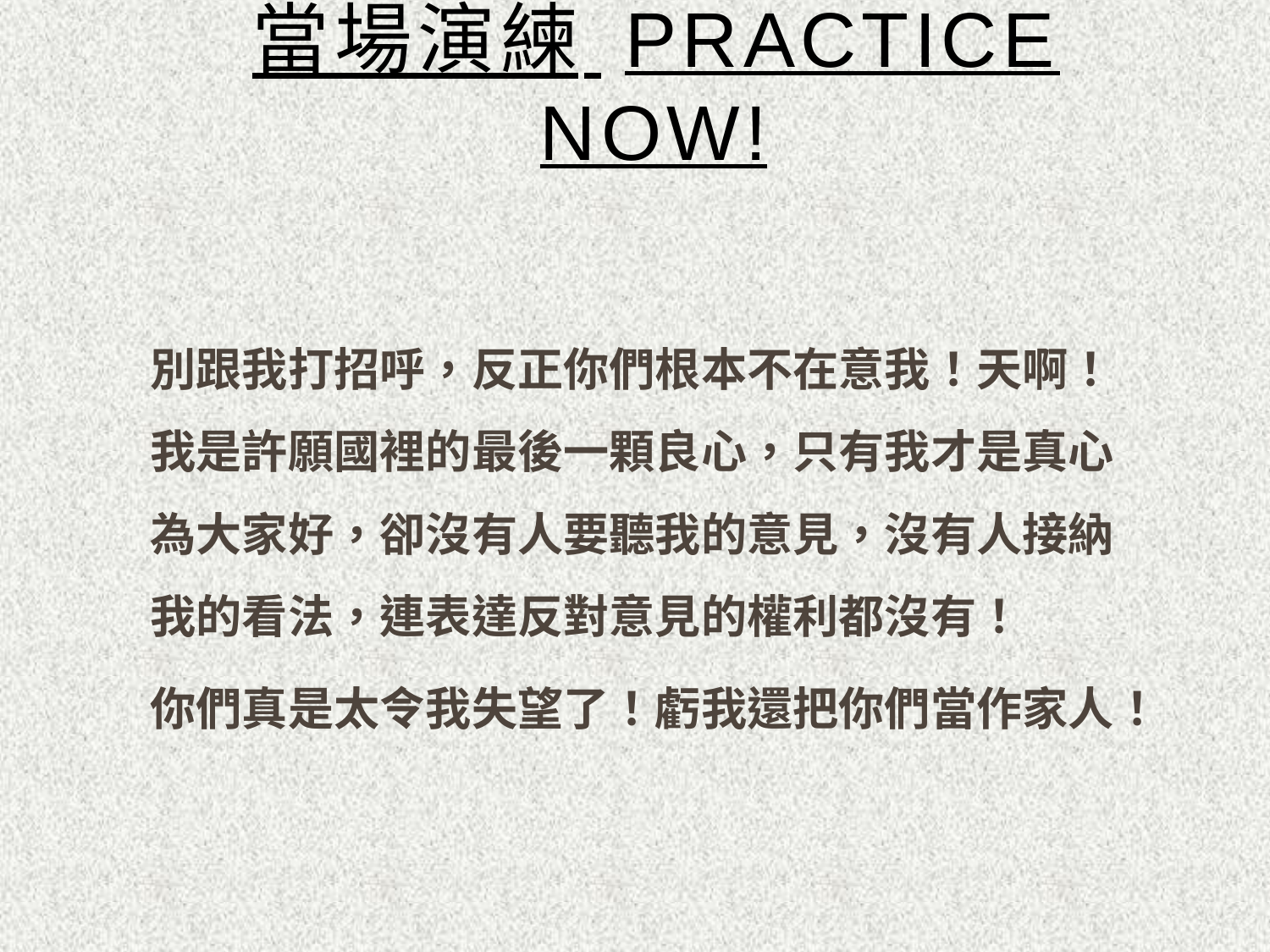

# 當場演練 practice now!
別跟我打招呼，反正你們根本不在意我！天啊！我是許願國裡的最後一顆良心，只有我才是真心為大家好，卻沒有人要聽我的意見，沒有人接納我的看法，連表達反對意見的權利都沒有！
你們真是太令我失望了！虧我還把你們當作家人！